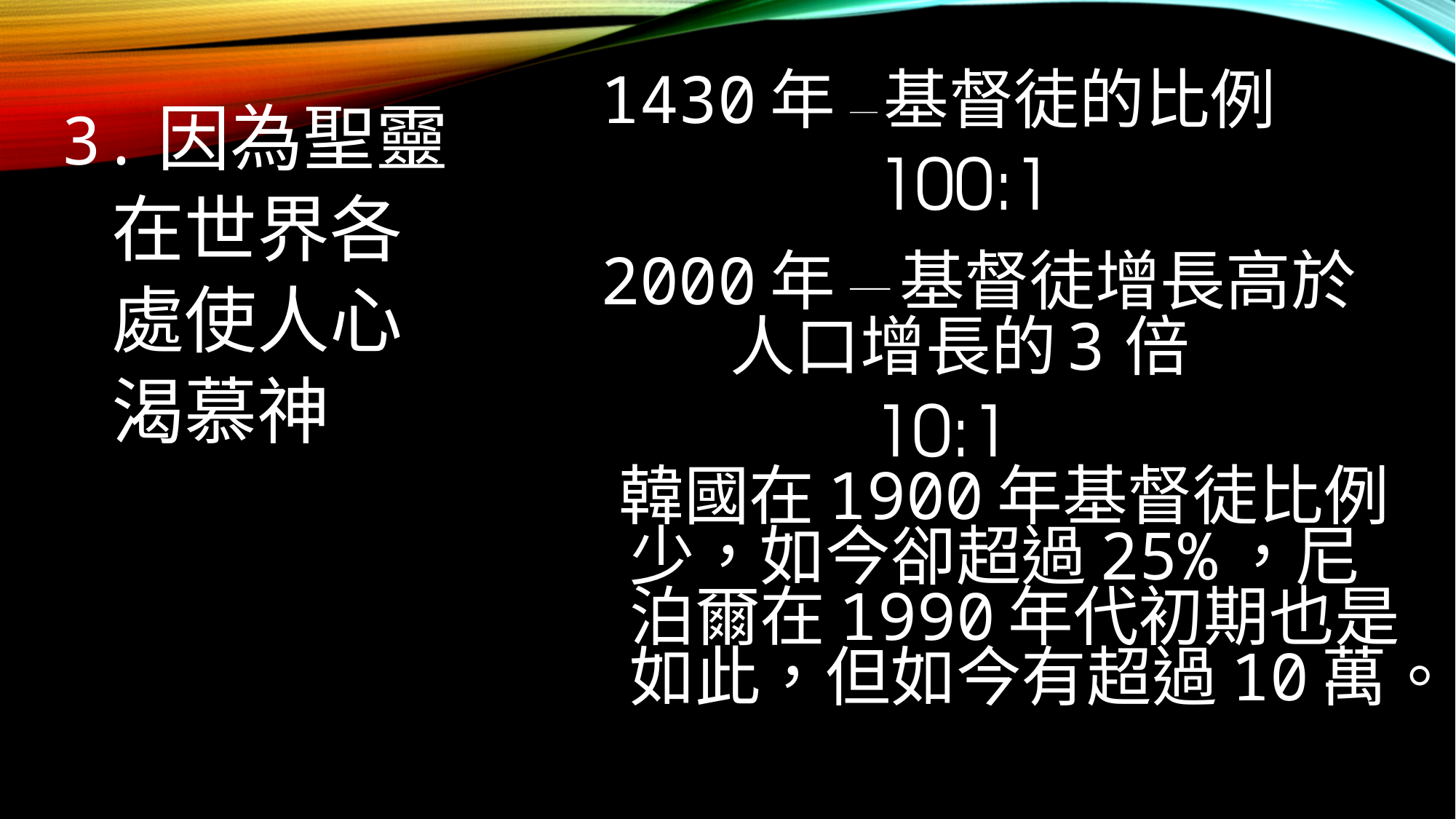

1430年 ─ 基督徒的比例
                    100:1

2000年 ─ 基督徒增長高於
        人口增長的 3 倍
                    10:1
 韓國在1900年基督徒比例少，如今卻超過25%，尼泊爾在1990年代初期也是如此，但如今有超過10萬。

3.因為聖靈
  在世界各
  處使人心
  渴慕神